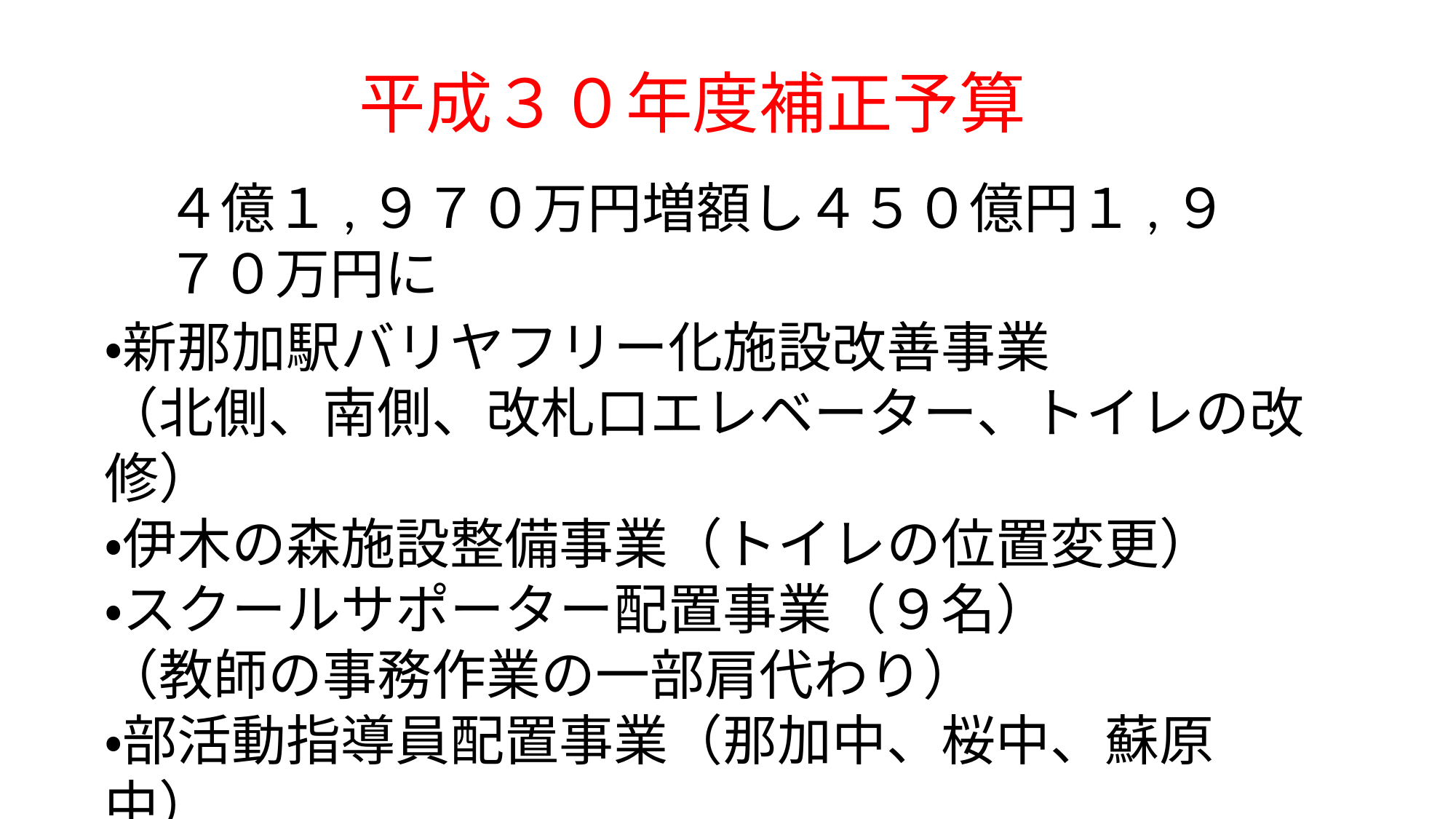

平成３０年度補正予算
４億１,９７０万円増額し４５０億円１,９７０万円に
・新那加駅バリヤフリー化施設改善事業
（北側、南側、改札口エレベーター、トイレの改修）
・伊木の森施設整備事業（トイレの位置変更）
・スクールサポーター配置事業（９名）
（教師の事務作業の一部肩代わり）
・部活動指導員配置事業（那加中、桜中、蘇原中）